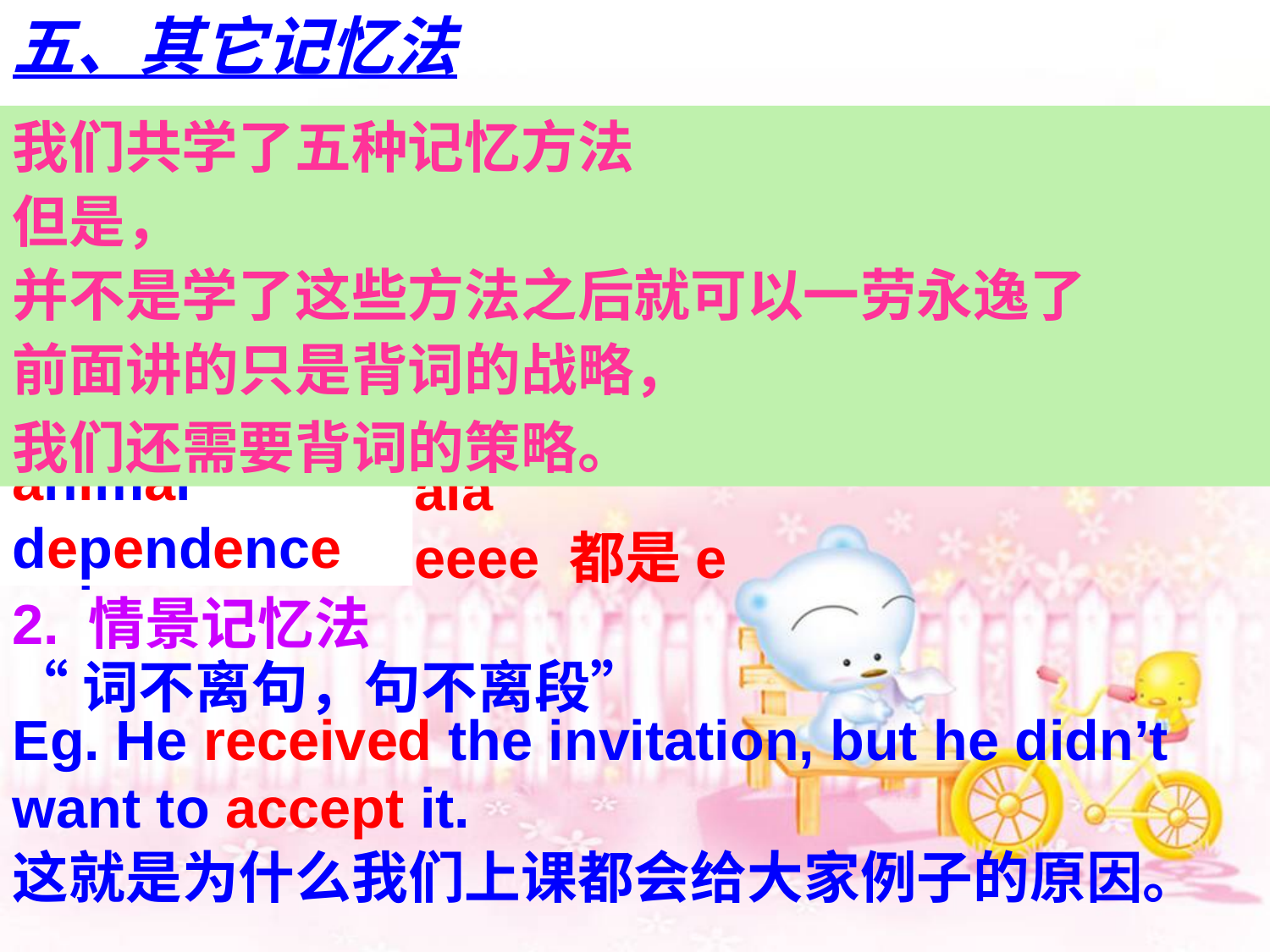

五、其它记忆法
1. 只记元音
我们共学了五种记忆方法
但是，
2. 情景记忆法
并不是学了这些方法之后就可以一劳永逸了
1. 只记元音
前面讲的只是背词的战略，
separate
animal
dependence
separate
animal
dependence
eaae
aia
eeee 都是e
我们还需要背词的策略。
2. 情景记忆法
“词不离句，句不离段”
Eg. He received the invitation, but he didn’t want to accept it.
这就是为什么我们上课都会给大家例子的原因。